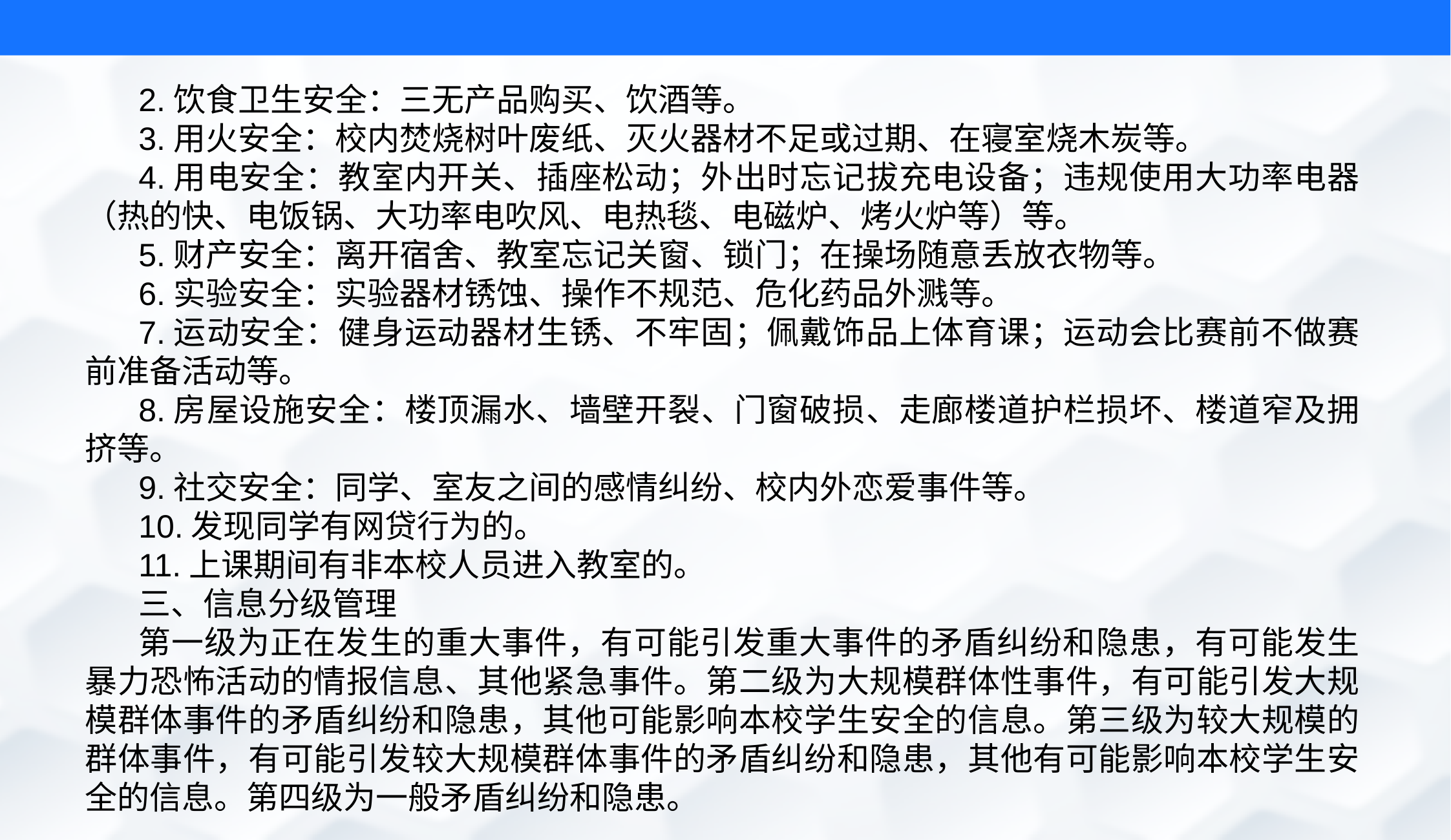

2.饮食卫生安全：三无产品购买、饮酒等。
3.用火安全：校内焚烧树叶废纸、灭火器材不足或过期、在寝室烧木炭等。
4.用电安全：教室内开关、插座松动；外出时忘记拔充电设备；违规使用大功率电器（热的快、电饭锅、大功率电吹风、电热毯、电磁炉、烤火炉等）等。
5.财产安全：离开宿舍、教室忘记关窗、锁门；在操场随意丢放衣物等。
6.实验安全：实验器材锈蚀、操作不规范、危化药品外溅等。
7.运动安全：健身运动器材生锈、不牢固；佩戴饰品上体育课；运动会比赛前不做赛前准备活动等。
8.房屋设施安全：楼顶漏水、墙壁开裂、门窗破损、走廊楼道护栏损坏、楼道窄及拥挤等。
9.社交安全：同学、室友之间的感情纠纷、校内外恋爱事件等。
10.发现同学有网贷行为的。
11.上课期间有非本校人员进入教室的。
三、信息分级管理
第一级为正在发生的重大事件，有可能引发重大事件的矛盾纠纷和隐患，有可能发生暴力恐怖活动的情报信息、其他紧急事件。第二级为大规模群体性事件，有可能引发大规模群体事件的矛盾纠纷和隐患，其他可能影响本校学生安全的信息。第三级为较大规模的群体事件，有可能引发较大规模群体事件的矛盾纠纷和隐患，其他有可能影响本校学生安全的信息。第四级为一般矛盾纠纷和隐患。